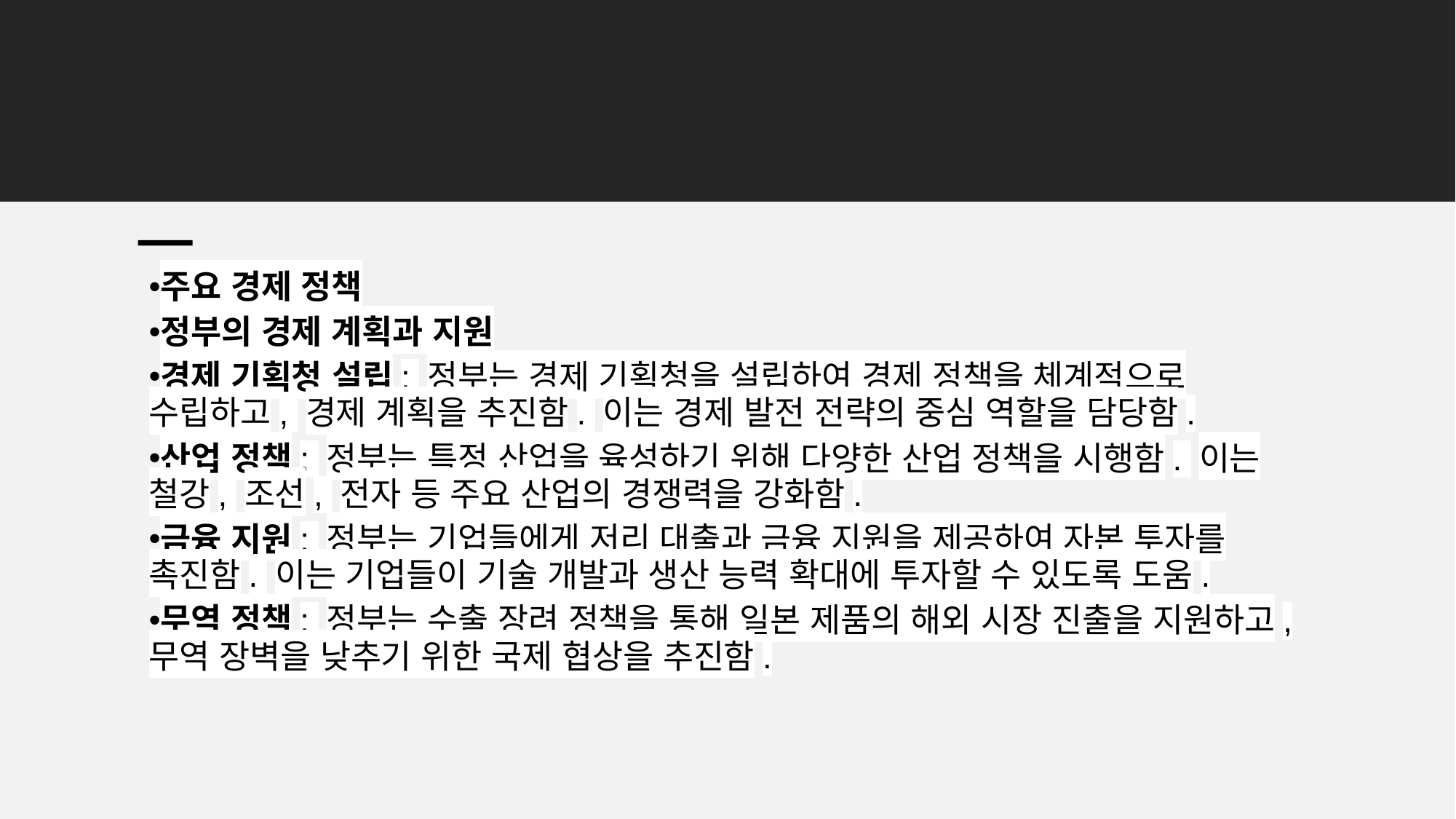

주요 경제 정책
정부의 경제 계획과 지원
경제 기획청 설립: 정부는 경제 기획청을 설립하여 경제 정책을 체계적으로 수립하고, 경제 계획을 추진함. 이는 경제 발전 전략의 중심 역할을 담당함.
산업 정책: 정부는 특정 산업을 육성하기 위해 다양한 산업 정책을 시행함. 이는 철강, 조선, 전자 등 주요 산업의 경쟁력을 강화함.
금융 지원: 정부는 기업들에게 저리 대출과 금융 지원을 제공하여 자본 투자를 촉진함. 이는 기업들이 기술 개발과 생산 능력 확대에 투자할 수 있도록 도움.
무역 정책: 정부는 수출 장려 정책을 통해 일본 제품의 해외 시장 진출을 지원하고, 무역 장벽을 낮추기 위한 국제 협상을 추진함.